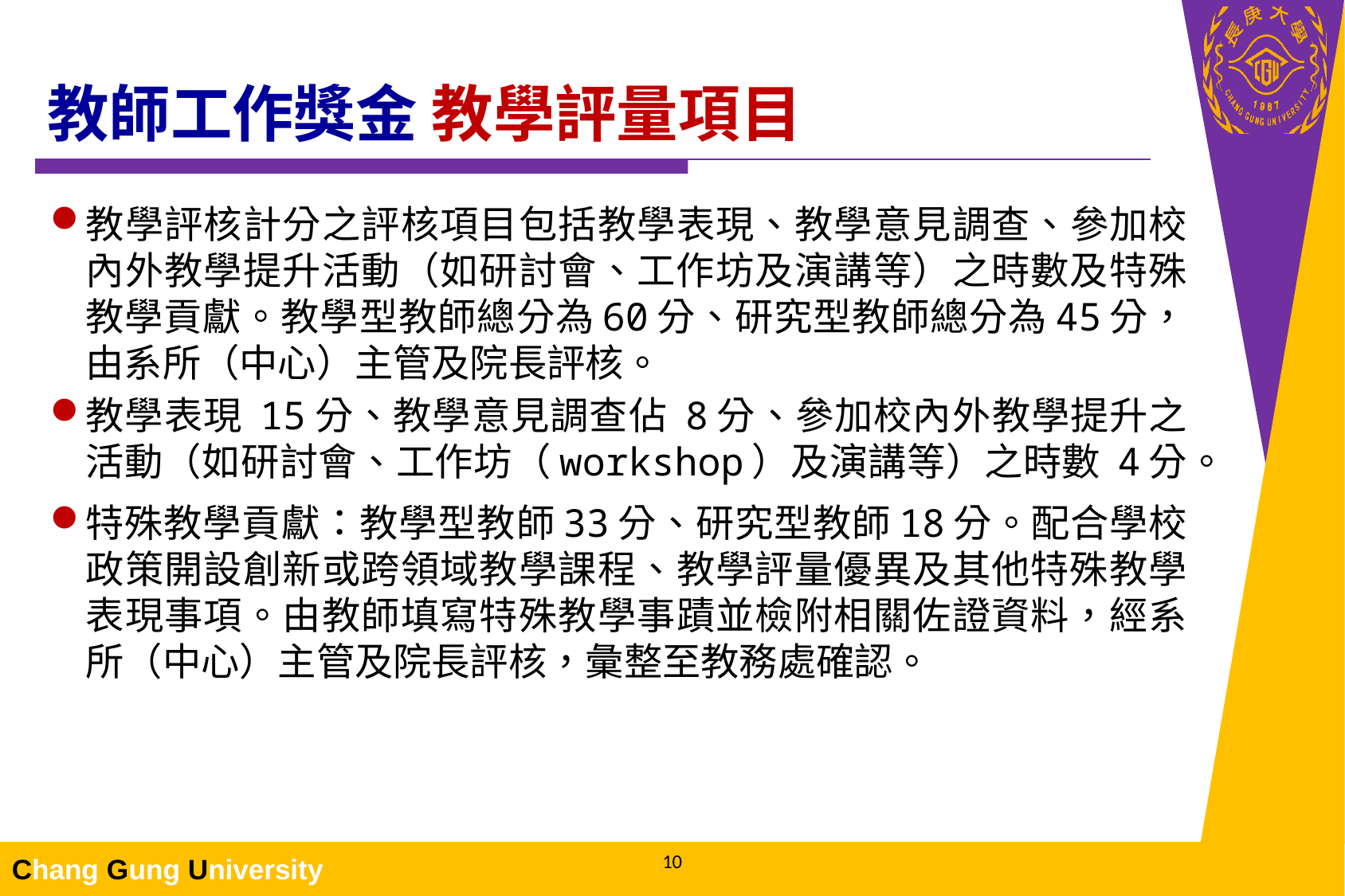

# 教師工作獎金 教學評量項目
教學評核計分之評核項目包括教學表現、教學意見調查、參加校內外教學提升活動（如研討會、工作坊及演講等）之時數及特殊教學貢獻。教學型教師總分為60分、研究型教師總分為45分，由系所（中心）主管及院長評核。
教學表現 15分、教學意見調查佔 8分、參加校內外教學提升之活動（如研討會、工作坊（workshop）及演講等）之時數 4分。
特殊教學貢獻：教學型教師33分、研究型教師18分。配合學校政策開設創新或跨領域教學課程、教學評量優異及其他特殊教學表現事項。由教師填寫特殊教學事蹟並檢附相關佐證資料，經系所（中心）主管及院長評核，彙整至教務處確認。

10